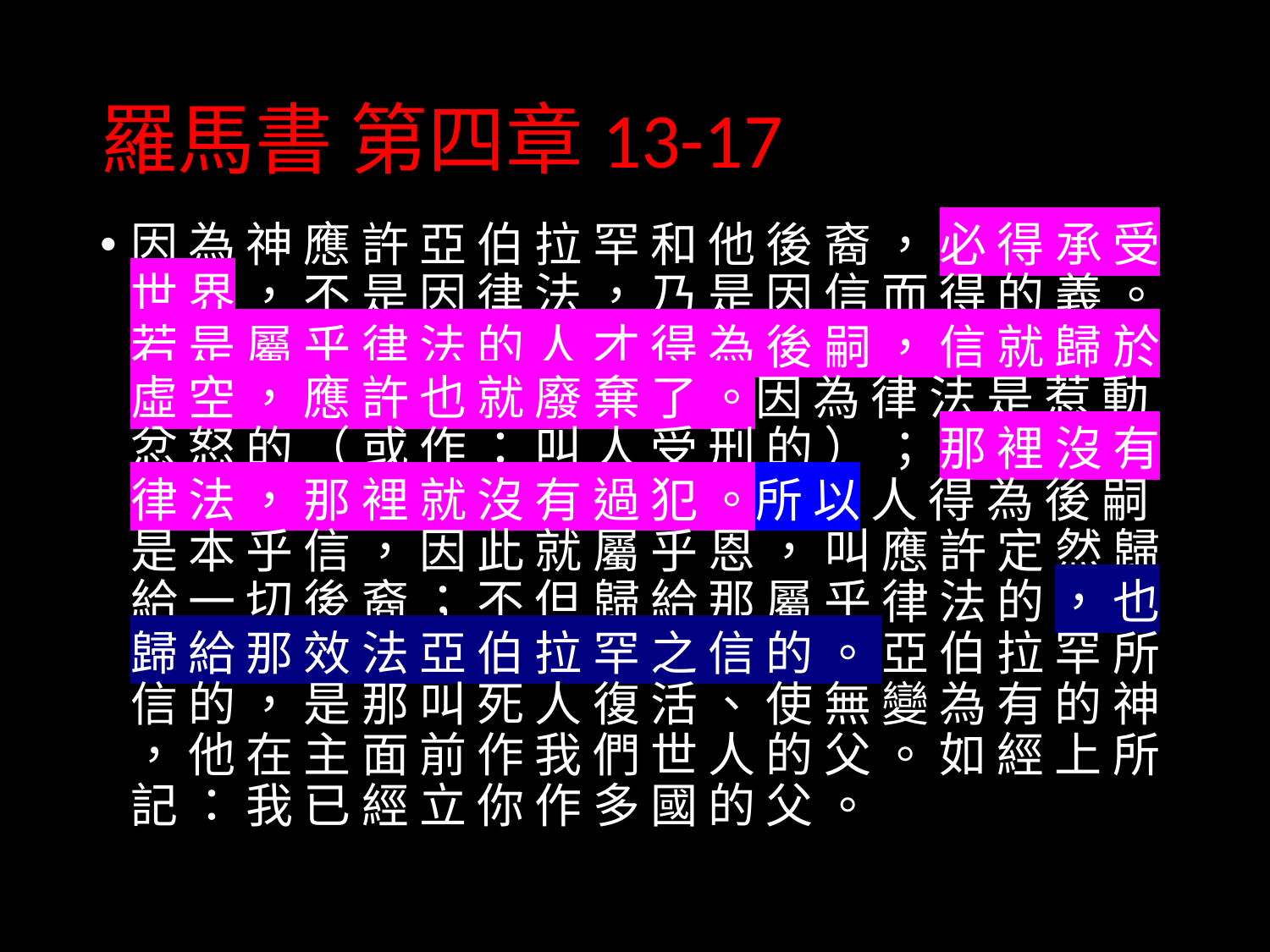

# 羅馬書 第四章13-17
因 為 神 應 許 亞 伯 拉 罕 和 他 後 裔 ， 必 得 承 受 世 界 ， 不 是 因 律 法 ， 乃 是 因 信 而 得 的 義 。 若 是 屬 乎 律 法 的 人 才 得 為 後 嗣 ， 信 就 歸 於 虛 空 ， 應 許 也 就 廢 棄 了 。因 為 律 法 是 惹 動 忿 怒 的 （ 或 作 ： 叫 人 受 刑 的 ） ； 那 裡 沒 有 律 法 ， 那 裡 就 沒 有 過 犯 。所 以 人 得 為 後 嗣 是 本 乎 信 ， 因 此 就 屬 乎 恩 ， 叫 應 許 定 然 歸 給 一 切 後 裔 ； 不 但 歸 給 那 屬 乎 律 法 的 ， 也 歸 給 那 效 法 亞 伯 拉 罕 之 信 的 。 亞 伯 拉 罕 所 信 的 ， 是 那 叫 死 人 復 活 、 使 無 變 為 有 的 神 ， 他 在 主 面 前 作 我 們 世 人 的 父 。 如 經 上 所 記 ： 我 已 經 立 你 作 多 國 的 父 。